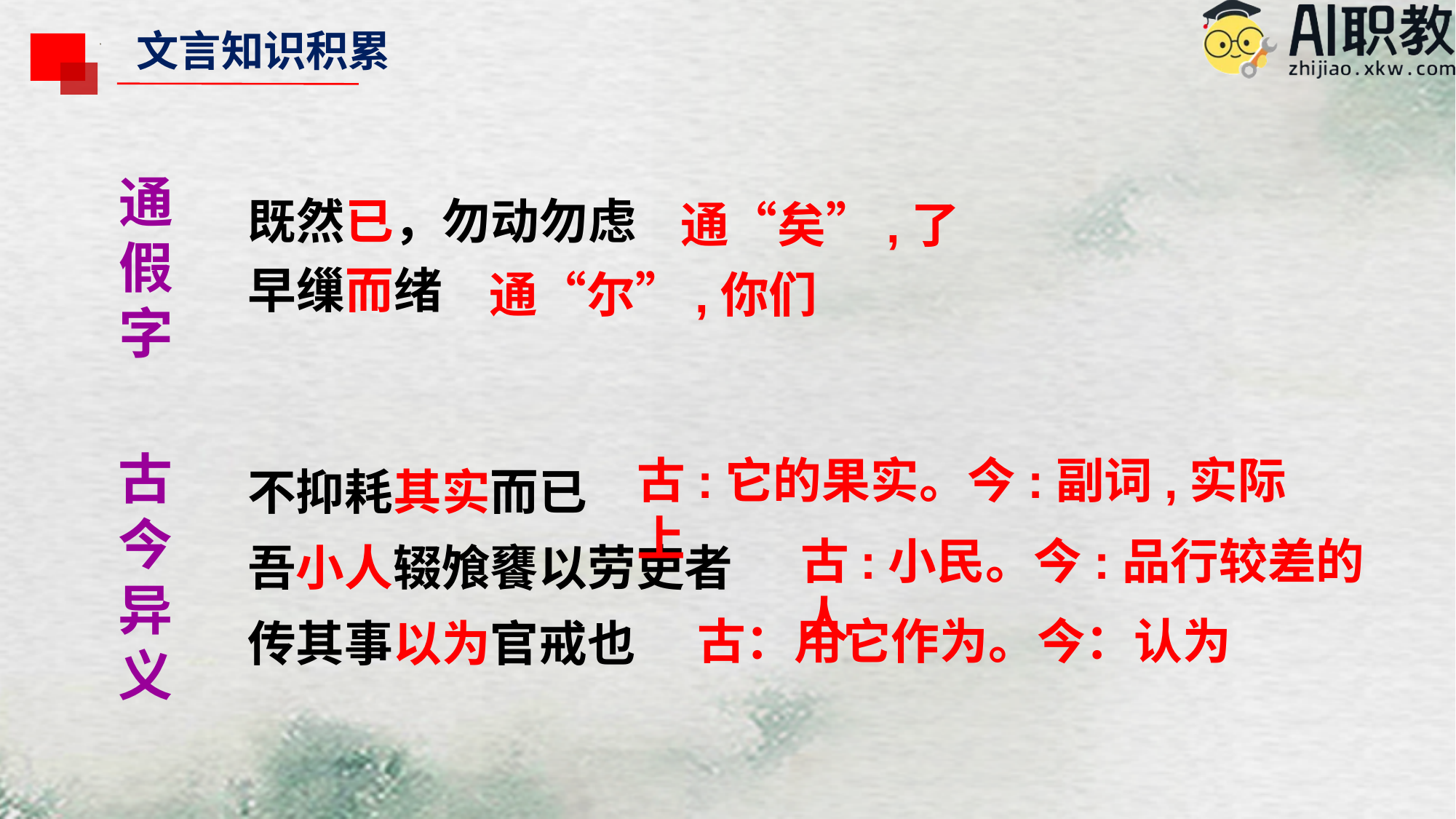

文言知识积累

通假字
既然已，勿动勿虑
早缫而绪
通“矣”,了
通“尔”,你们
古今异义
不抑耗其实而已
吾小人辍飧饔以劳吏者
传其事以为官戒也
古:它的果实。今:副词,实际上
古:小民。今:品行较差的人
古：用它作为。今：认为